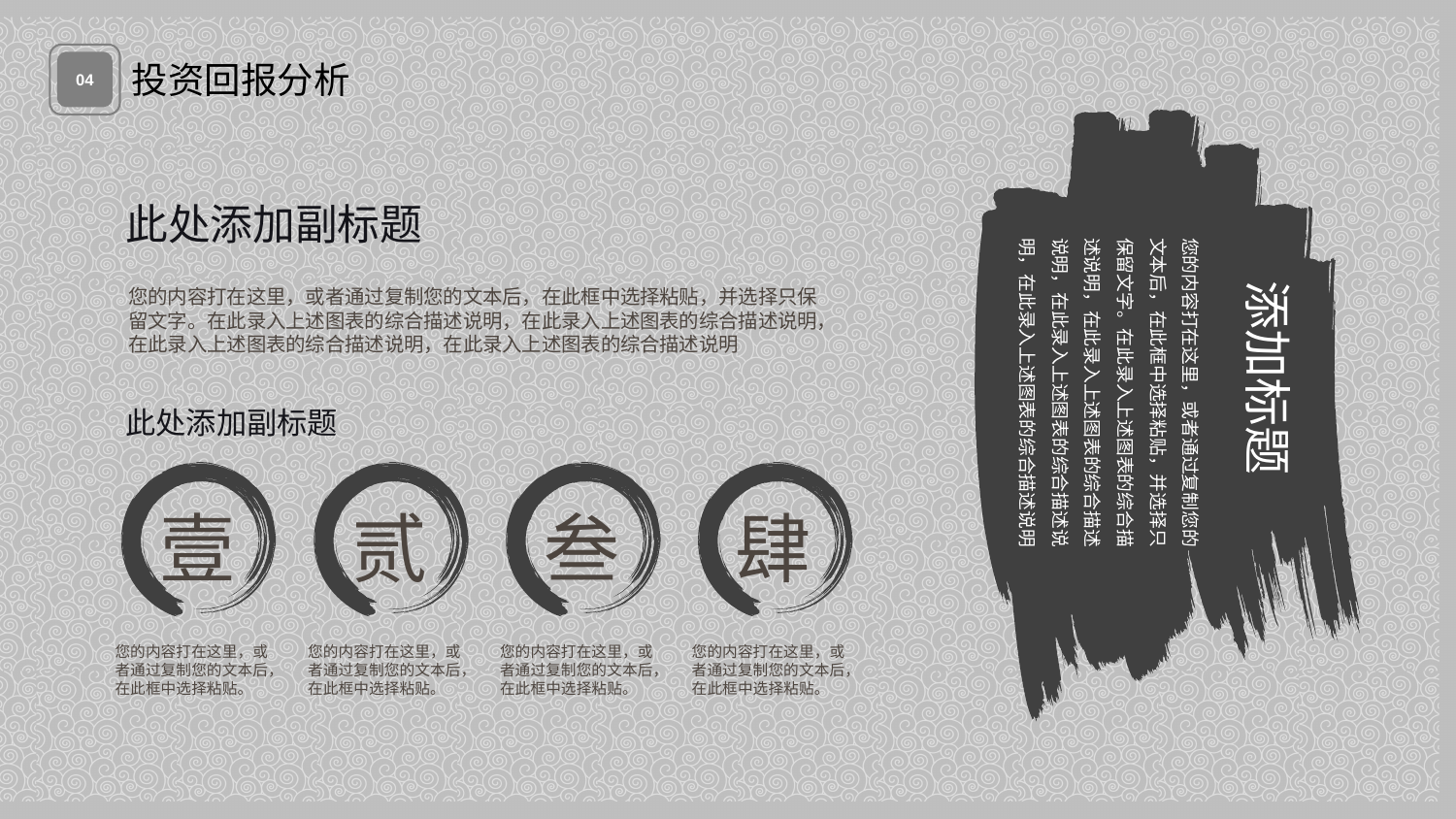

投资回报分析
04

此处添加副标题
您的内容打在这里，或者通过复制您的文本后，在此框中选择粘贴，并选择只保留文字。在此录入上述图表的综合描述说明，在此录入上述图表的综合描述说明，在此录入上述图表的综合描述说明，在此录入上述图表的综合描述说明
此处添加副标题
您的内容打在这里，或者通过复制您的文本后，在此框中选择粘贴，并选择只保留文字。在此录入上述图表的综合描述说明，在此录入上述图表的综合描述说明，在此录入上述图表的综合描述说明，在此录入上述图表的综合描述说明
添加标题

壹
您的内容打在这里，或者通过复制您的文本后，在此框中选择粘贴。

贰
您的内容打在这里，或者通过复制您的文本后，在此框中选择粘贴。

叁
您的内容打在这里，或者通过复制您的文本后，在此框中选择粘贴。

肆
您的内容打在这里，或者通过复制您的文本后，在此框中选择粘贴。